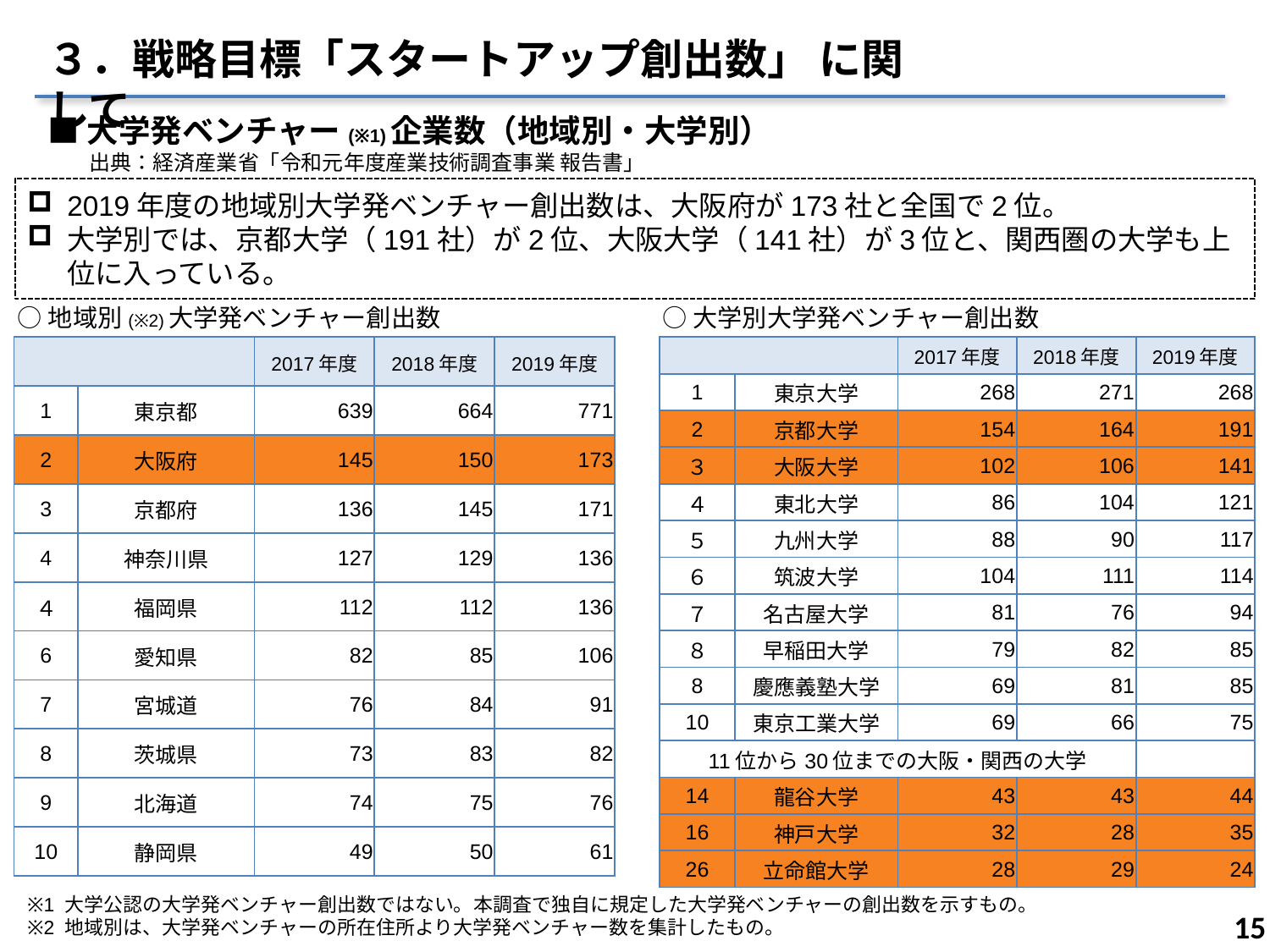

３．戦略目標「スタートアップ創出数」 に関して
■大学発ベンチャー(※1)企業数（地域別・大学別）
　　出典：経済産業省「令和元年度産業技術調査事業 報告書」
2019年度の地域別大学発ベンチャー創出数は、大阪府が173社と全国で2位。
大学別では、京都大学（191社）が2位、大阪大学（141社）が3位と、関西圏の大学も上位に入っている。
○大学別大学発ベンチャー創出数
○地域別(※2)大学発ベンチャー創出数
|  |  | 2017年度 | 2018年度 | 2019年度 |
| --- | --- | --- | --- | --- |
| 1 | 東京都 | 639 | 664 | 771 |
| 2 | 大阪府 | 145 | 150 | 173 |
| 3 | 京都府 | 136 | 145 | 171 |
| 4 | 神奈川県 | 127 | 129 | 136 |
| ４ | 福岡県 | 112 | 112 | 136 |
| 6 | 愛知県 | 82 | 85 | 106 |
| 7 | 宮城道 | 76 | 84 | 91 |
| 8 | 茨城県 | 73 | 83 | 82 |
| 9 | 北海道 | 74 | 75 | 76 |
| 10 | 静岡県 | 49 | 50 | 61 |
|  |  | 2017年度 | 2018年度 | 2019年度 |
| --- | --- | --- | --- | --- |
| 1 | 東京大学 | 268 | 271 | 268 |
| 2 | 京都大学 | 154 | 164 | 191 |
| ３ | 大阪大学 | 102 | 106 | 141 |
| ４ | 東北大学 | 86 | 104 | 121 |
| ５ | 九州大学 | 88 | 90 | 117 |
| ６ | 筑波大学 | 104 | 111 | 114 |
| ７ | 名古屋大学 | 81 | 76 | 94 |
| ８ | 早稲田大学 | 79 | 82 | 85 |
| 8 | 慶應義塾大学 | 69 | 81 | 85 |
| 10 | 東京工業大学 | 69 | 66 | 75 |
| 11位から30位までの大阪・関西の大学 |  |  |  |  |
| 14 | 龍谷大学 | 43 | 43 | 44 |
| 16 | 神戸大学 | 32 | 28 | 35 |
| 26 | 立命館大学 | 28 | 29 | 24 |
※1 大学公認の大学発ベンチャー創出数ではない。本調査で独自に規定した大学発ベンチャーの創出数を示すもの。
※2 地域別は、大学発ベンチャーの所在住所より大学発ベンチャー数を集計したもの。
15